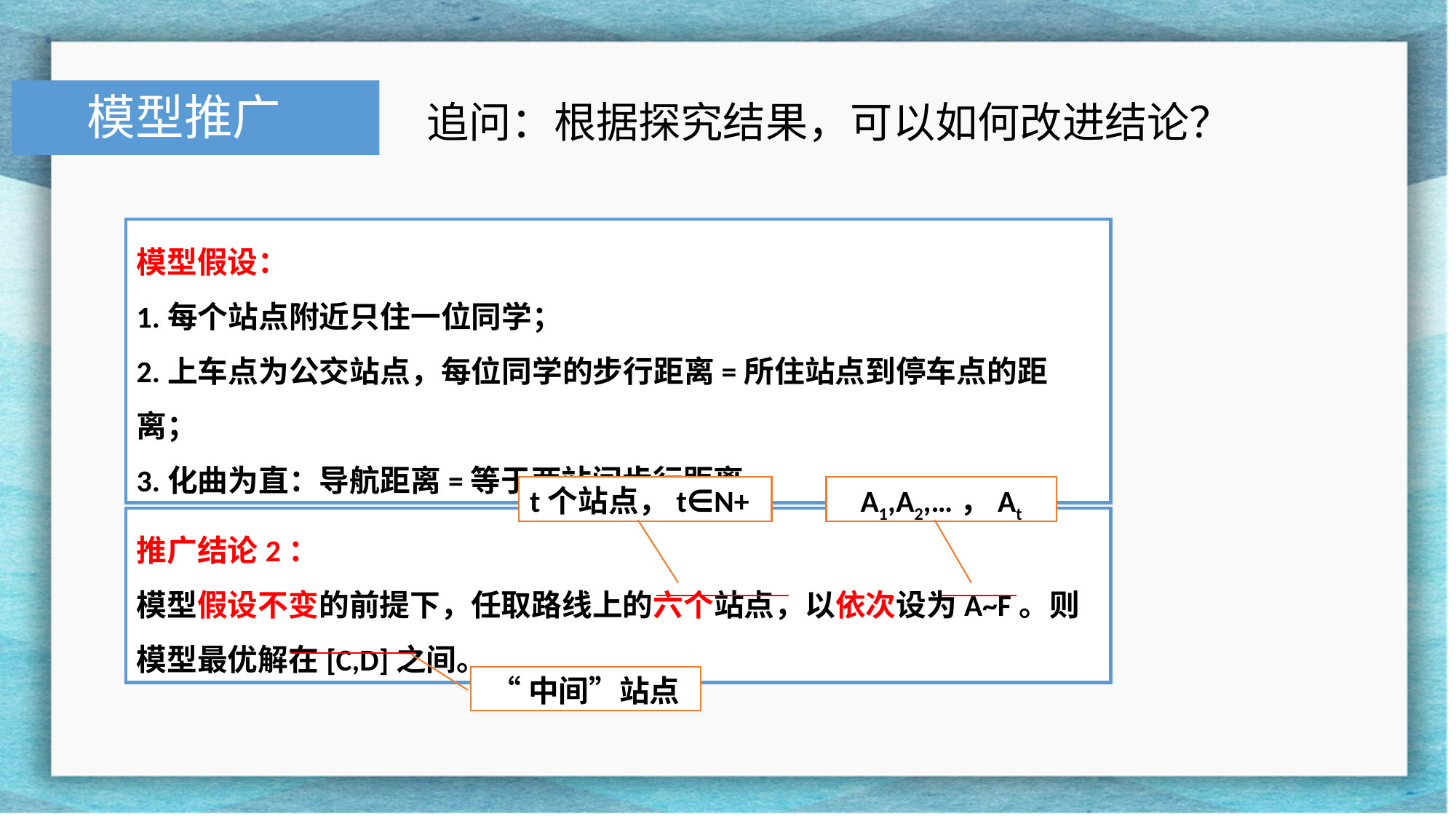

追问：根据探究结果，可以如何改进结论？

模型推广
模型假设：
1.每个站点附近只住一位同学；
2.上车点为公交站点，每位同学的步行距离=所住站点到停车点的距离；
3.化曲为直：导航距离=等于两站间步行距离
t个站点，t∈N+
A1,A2,…，At
推广结论2：
模型假设不变的前提下，任取路线上的六个站点，以依次设为A~F。则模型最优解在[C,D]之间。
“中间”站点